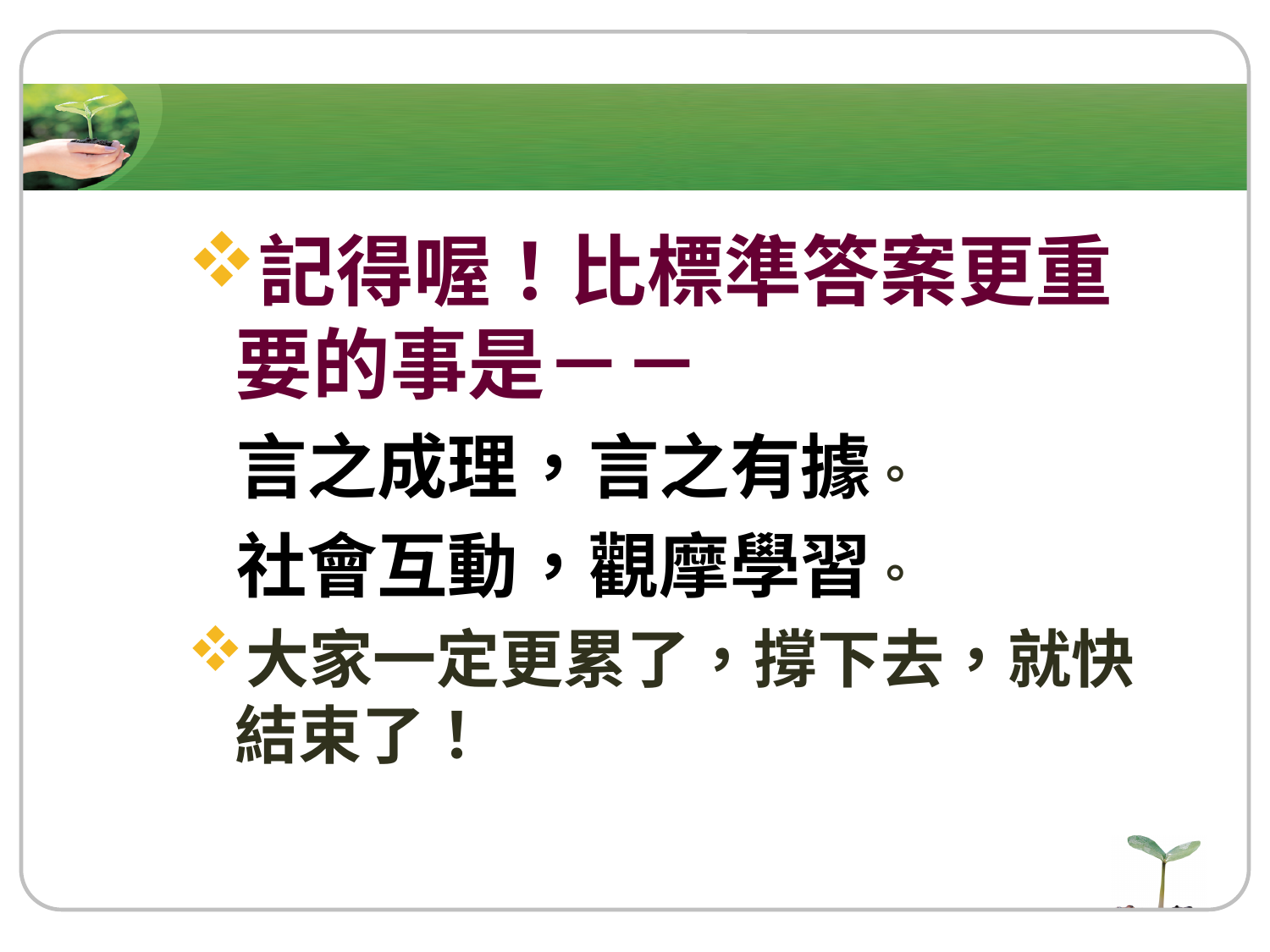

記得喔！比標準答案更重要的事是－－
  言之成理，言之有據。
  社會互動，觀摩學習。
大家一定更累了，撐下去，就快結束了！